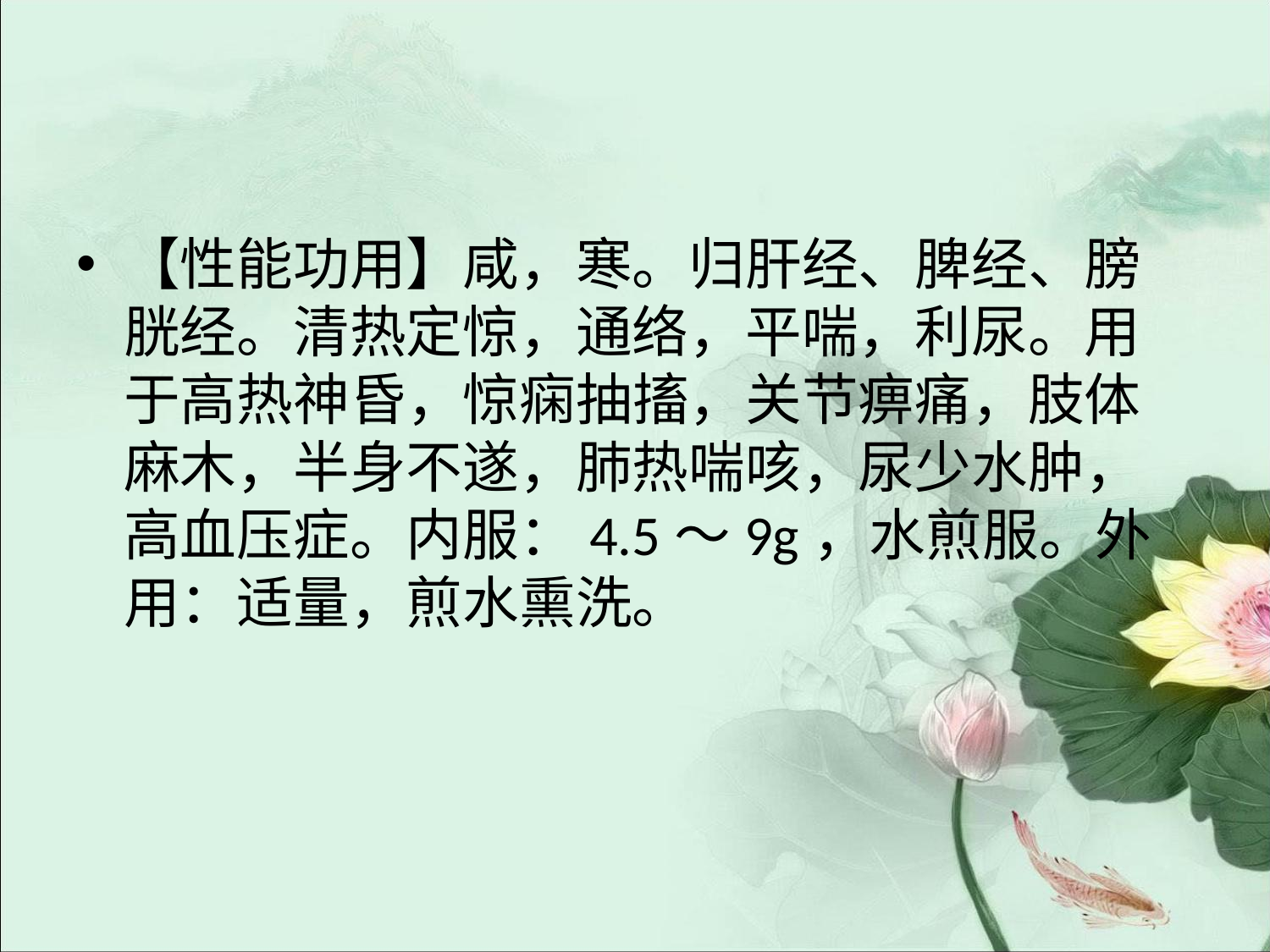

#
【性能功用】咸，寒。归肝经、脾经、膀胱经。清热定惊，通络，平喘，利尿。用于高热神昏，惊痫抽搐，关节痹痛，肢体麻木，半身不遂，肺热喘咳，尿少水肿，高血压症。内服：4.5～9g，水煎服。外用：适量，煎水熏洗。